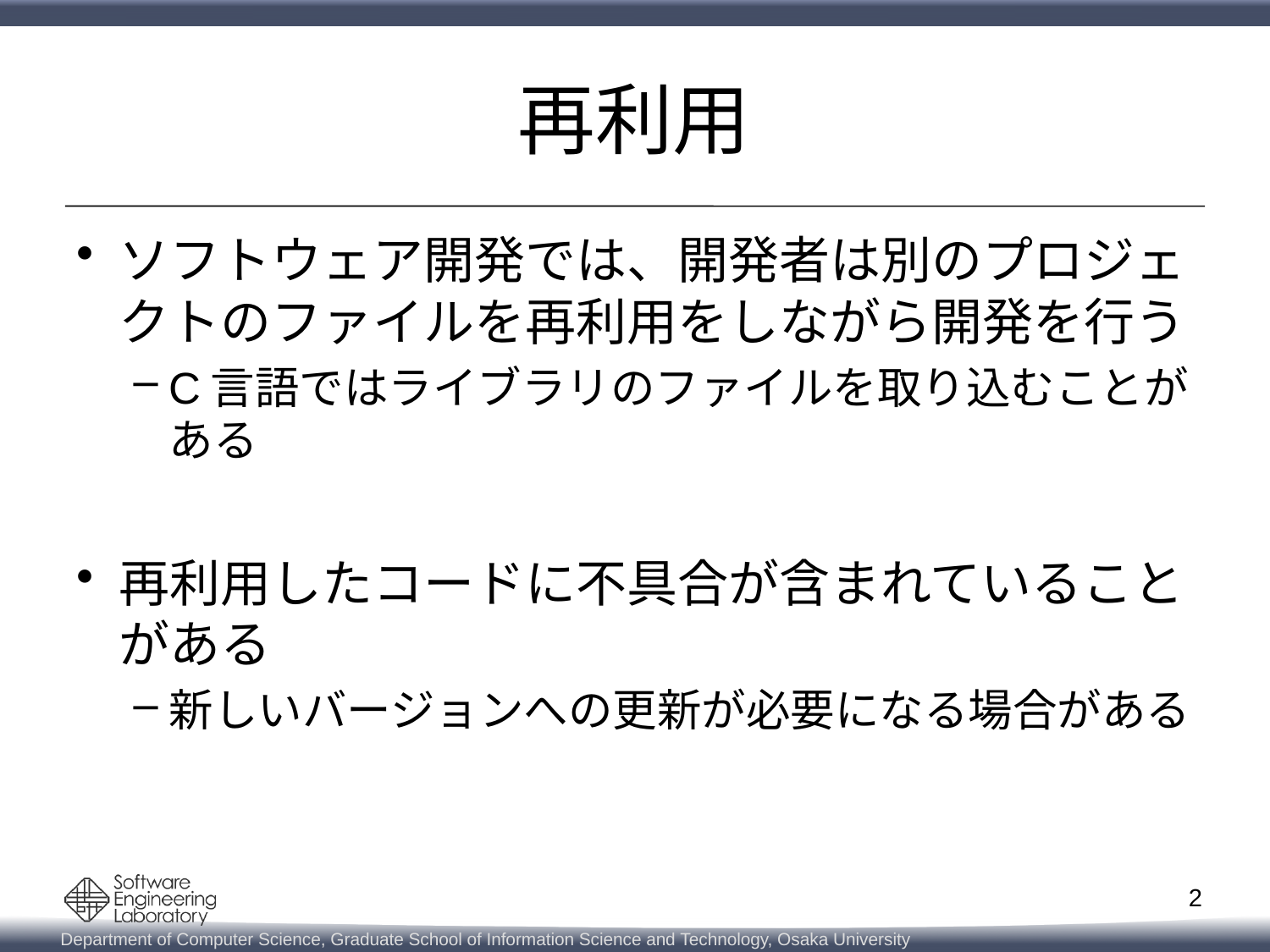

# 再利用
ソフトウェア開発では、開発者は別のプロジェクトのファイルを再利用をしながら開発を行う
C言語ではライブラリのファイルを取り込むことがある

再利用したコードに不具合が含まれていることがある
新しいバージョンへの更新が必要になる場合がある
2